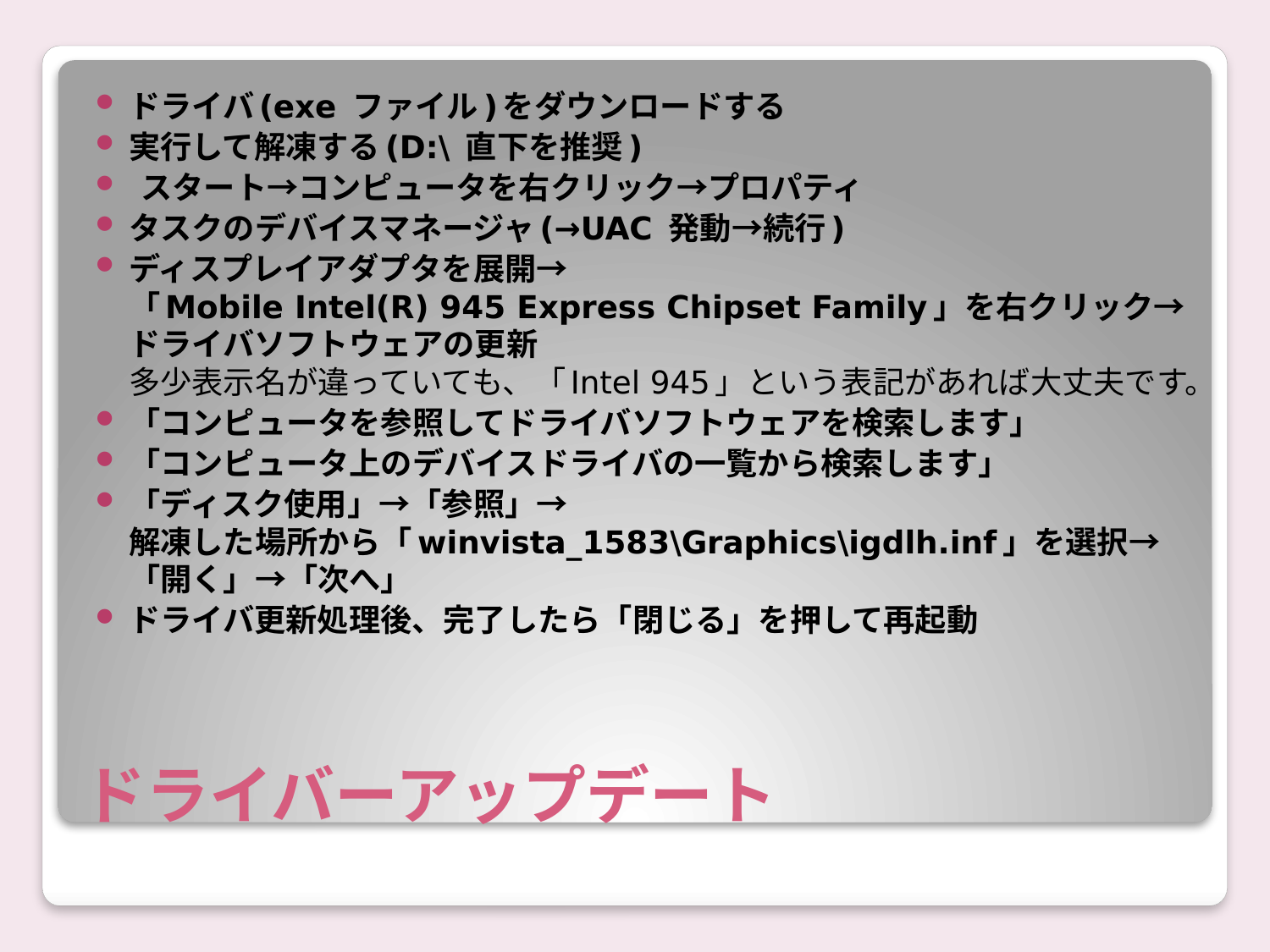

ドライバ(exe ファイル)をダウンロードする
実行して解凍する(D:\ 直下を推奨)
 スタート→コンピュータを右クリック→プロパティ
タスクのデバイスマネージャ(→UAC 発動→続行)
ディスプレイアダプタを展開→
「Mobile Intel(R) 945 Express Chipset Family」を右クリック→ドライバソフトウェアの更新
多少表示名が違っていても、「Intel 945」という表記があれば大丈夫です。
「コンピュータを参照してドライバソフトウェアを検索します」
「コンピュータ上のデバイスドライバの一覧から検索します」
「ディスク使用」→「参照」→
解凍した場所から「winvista_1583\Graphics\igdlh.inf」を選択→「開く」→「次へ」
ドライバ更新処理後、完了したら「閉じる」を押して再起動
# ドライバーアップデート